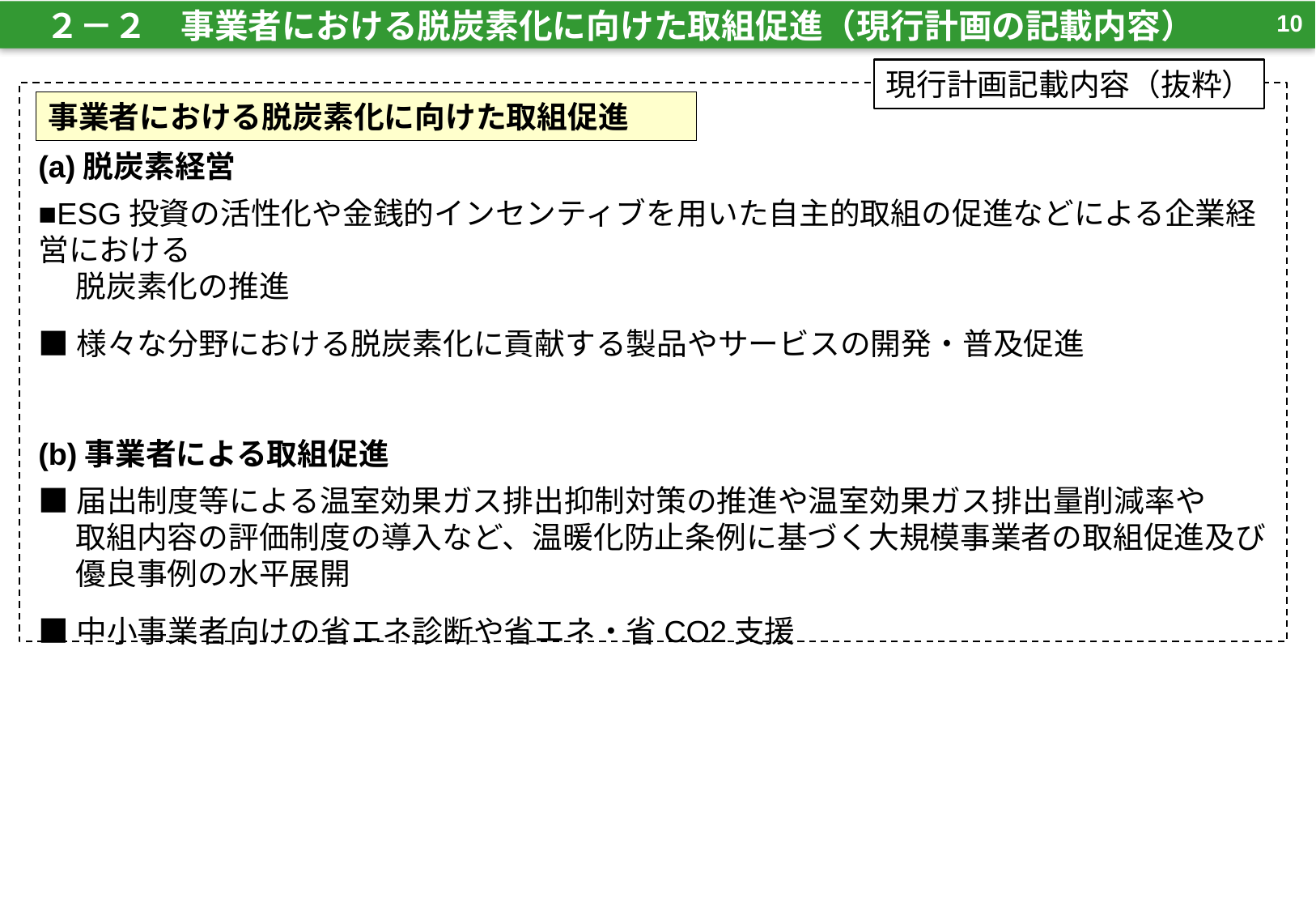

10
10
　２－２　事業者における脱炭素化に向けた取組促進（現行計画の記載内容）
現行計画記載内容（抜粋）

事業者における脱炭素化に向けた取組促進
(a)脱炭素経営
■ESG投資の活性化や金銭的インセンティブを用いた自主的取組の促進などによる企業経営における
　 脱炭素化の推進
■様々な分野における脱炭素化に貢献する製品やサービスの開発・普及促進

(b)事業者による取組促進
■届出制度等による温室効果ガス排出抑制対策の推進や温室効果ガス排出量削減率や
　 取組内容の評価制度の導入など、温暖化防止条例に基づく大規模事業者の取組促進及び
　 優良事例の水平展開
■中小事業者向けの省エネ診断や省エネ・省CO2支援